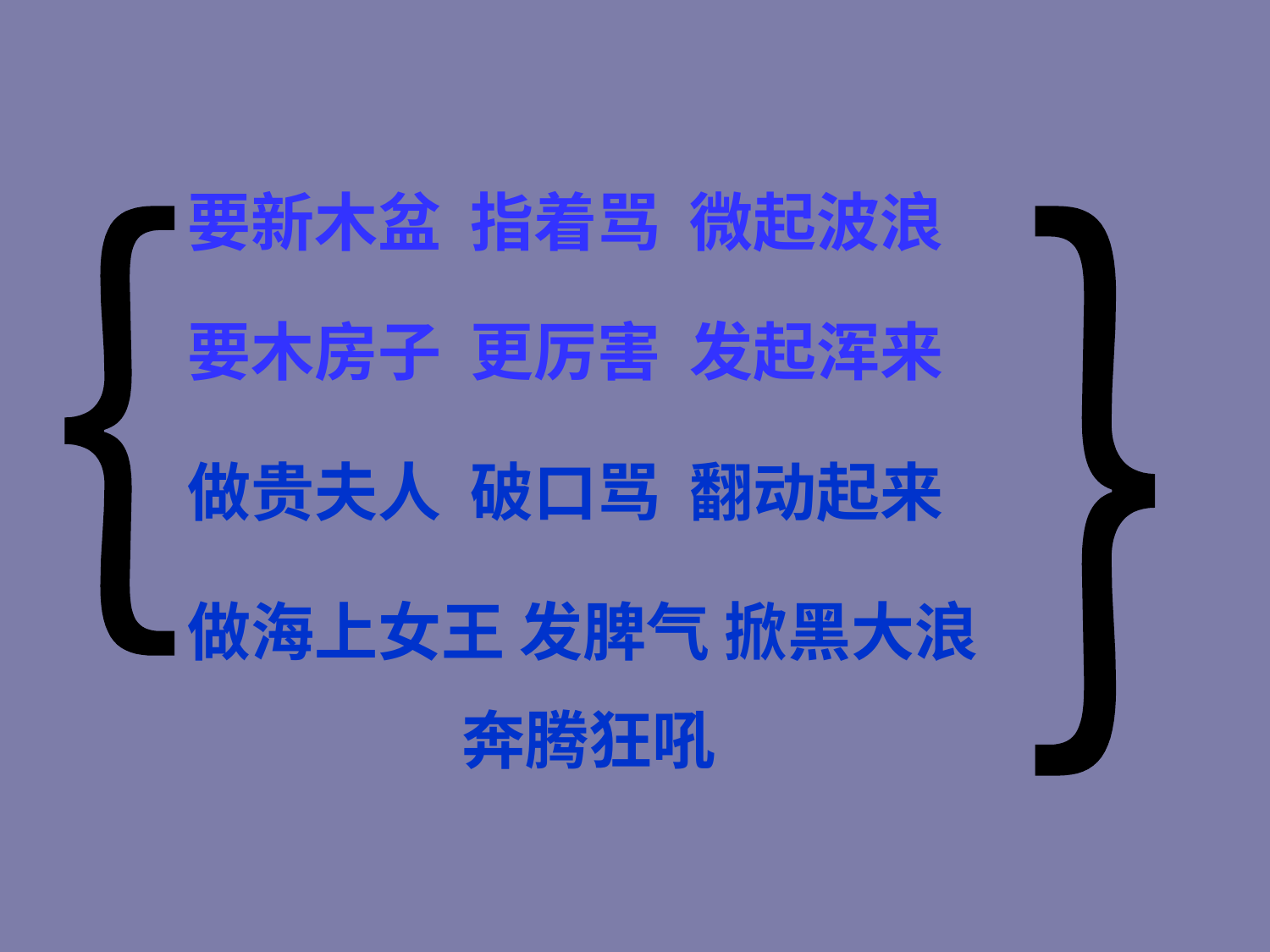

要新木盆  指着骂  微起波浪
｛
｝
要木房子  更厉害  发起浑来
做贵夫人  破口骂  翻动起来
做海上女王 发脾气 掀黑大浪
                  奔腾狂吼